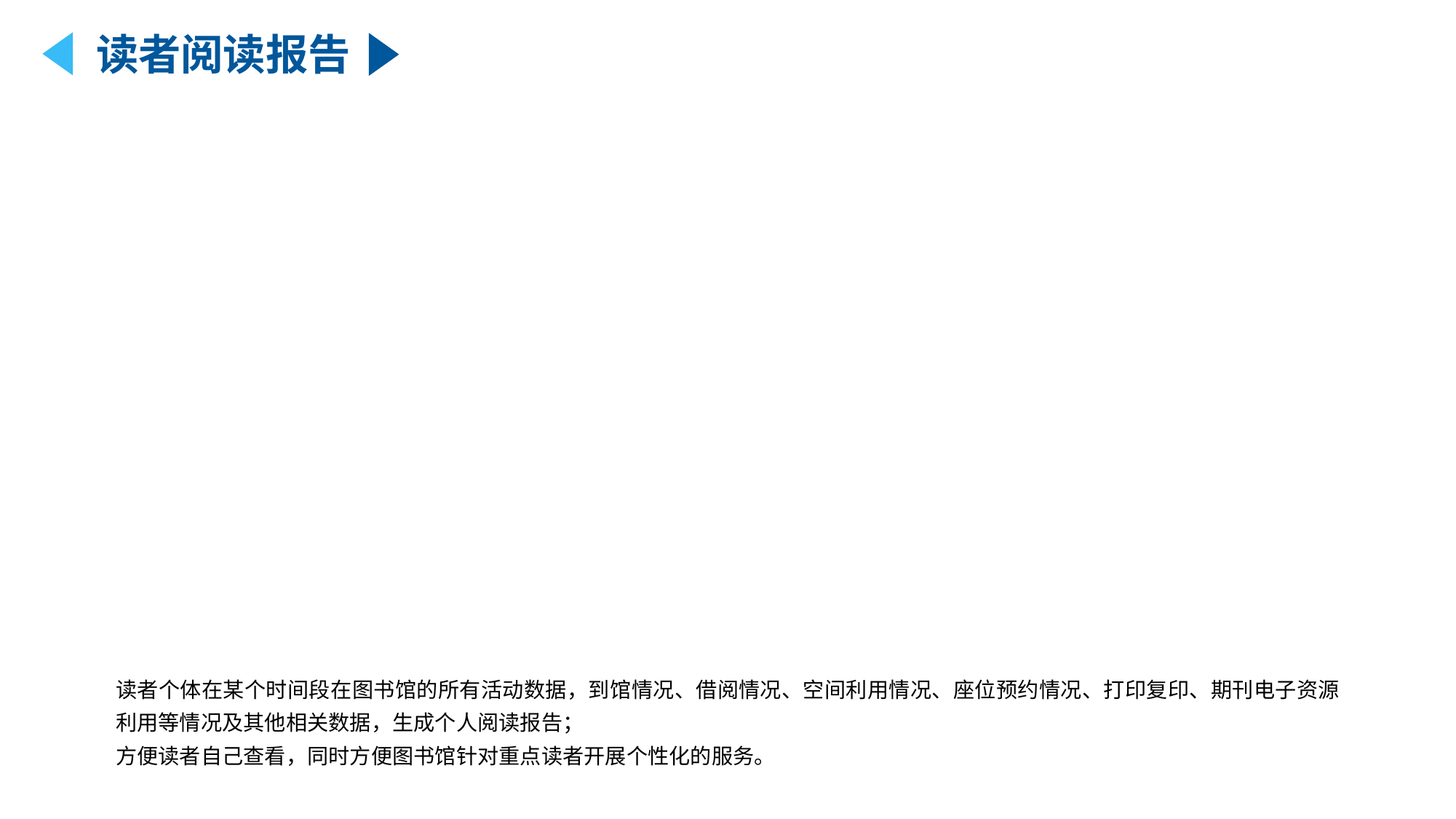

读者阅读报告

读者个体在某个时间段在图书馆的所有活动数据，到馆情况、借阅情况、空间利用情况、座位预约情况、打印复印、期刊电子资源利用等情况及其他相关数据，生成个人阅读报告；
方便读者自己查看，同时方便图书馆针对重点读者开展个性化的服务。